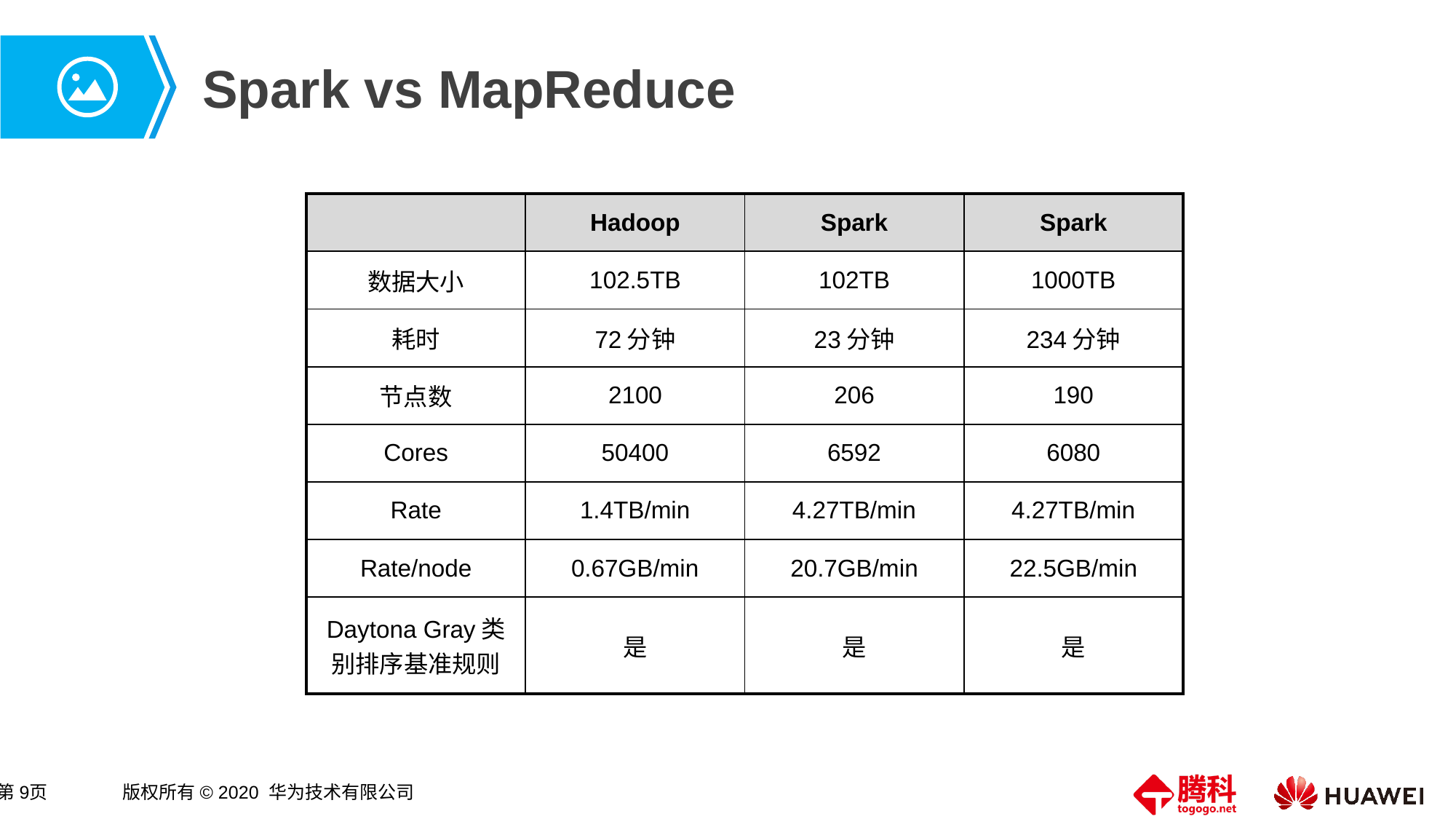

# Spark vs MapReduce
|  | Hadoop | Spark | Spark |
| --- | --- | --- | --- |
| 数据大小 | 102.5TB | 102TB | 1000TB |
| 耗时 | 72分钟 | 23分钟 | 234分钟 |
| 节点数 | 2100 | 206 | 190 |
| Cores | 50400 | 6592 | 6080 |
| Rate | 1.4TB/min | 4.27TB/min | 4.27TB/min |
| Rate/node | 0.67GB/min | 20.7GB/min | 22.5GB/min |
| Daytona Gray类别排序基准规则 | 是 | 是 | 是 |